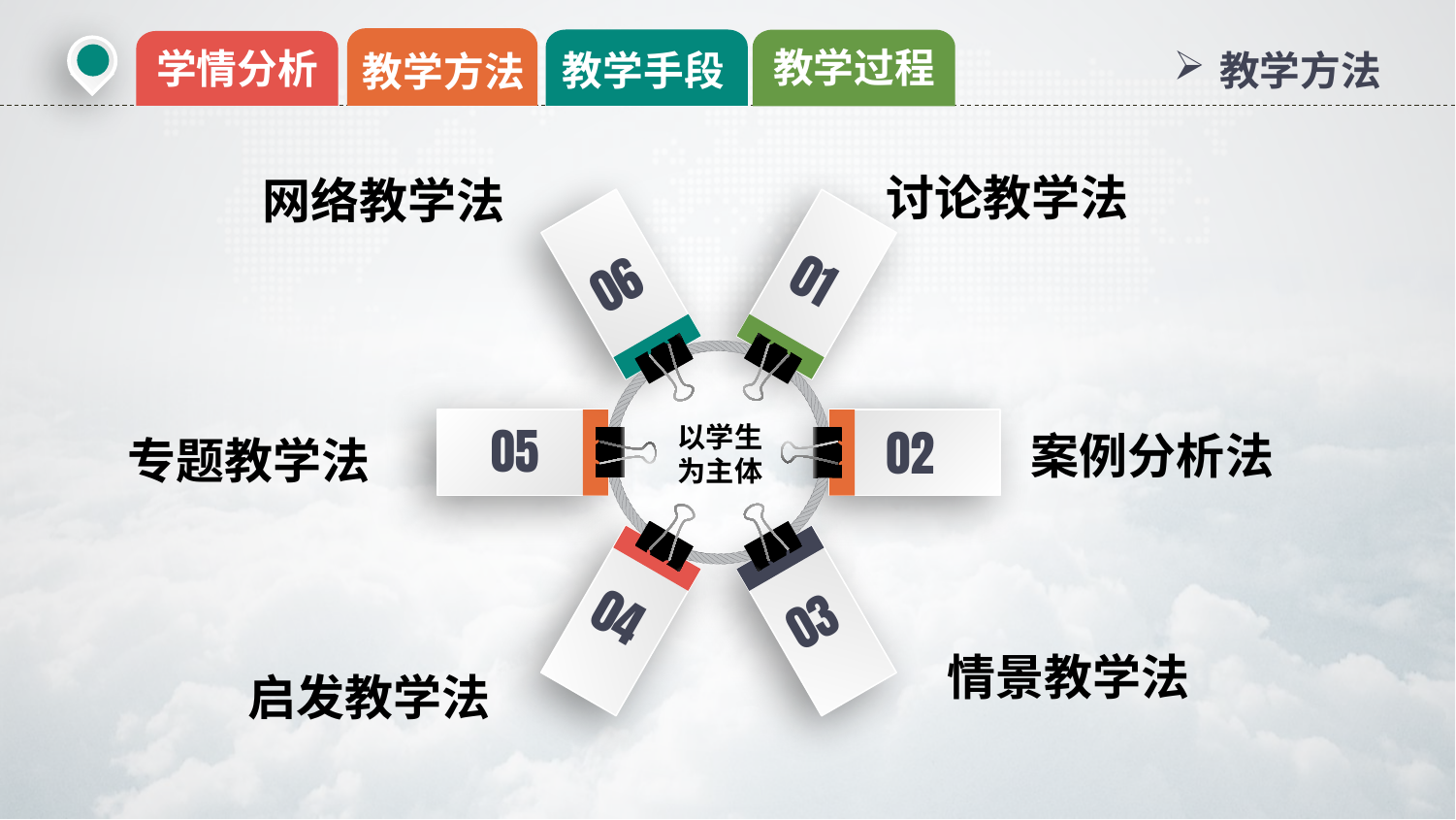

教学过程
学情分析

教学手段
教学方法
教学方法
讨论教学法
网络教学法

06

01

02

05

以学生
为主体
案例分析法
专题教学法

04

03
情景教学法

启发教学法